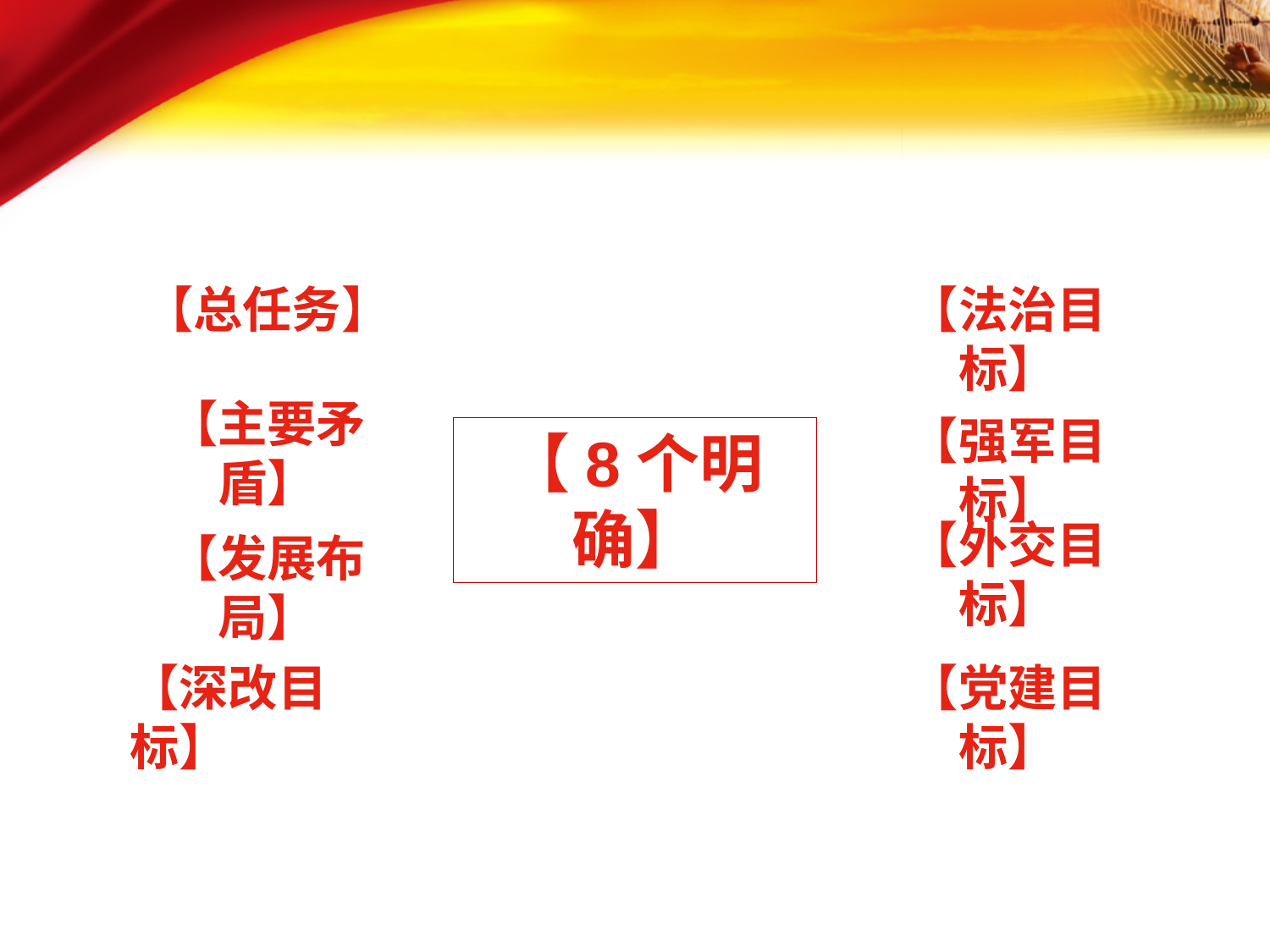

【总任务】
【法治目标】
【主要矛盾】
【强军目标】
【8个明确】
【外交目标】
【发展布局】
【深改目标】
【党建目标】